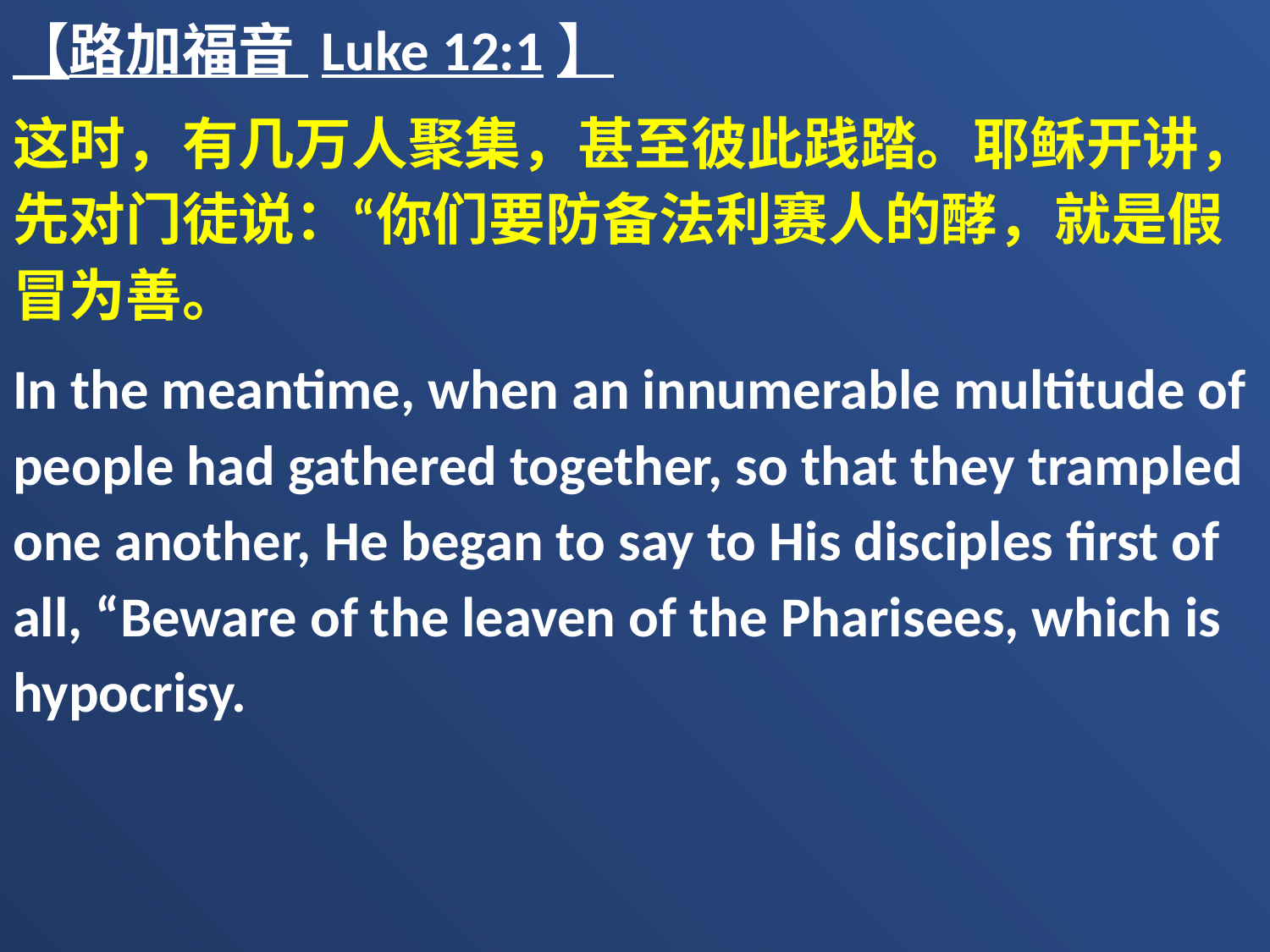

【路加福音 Luke 12:1】
这时，有几万人聚集，甚至彼此践踏。耶稣开讲，先对门徒说：“你们要防备法利赛人的酵，就是假冒为善。
In the meantime, when an innumerable multitude of people had gathered together, so that they trampled one another, He began to say to His disciples first of all, “Beware of the leaven of the Pharisees, which is hypocrisy.